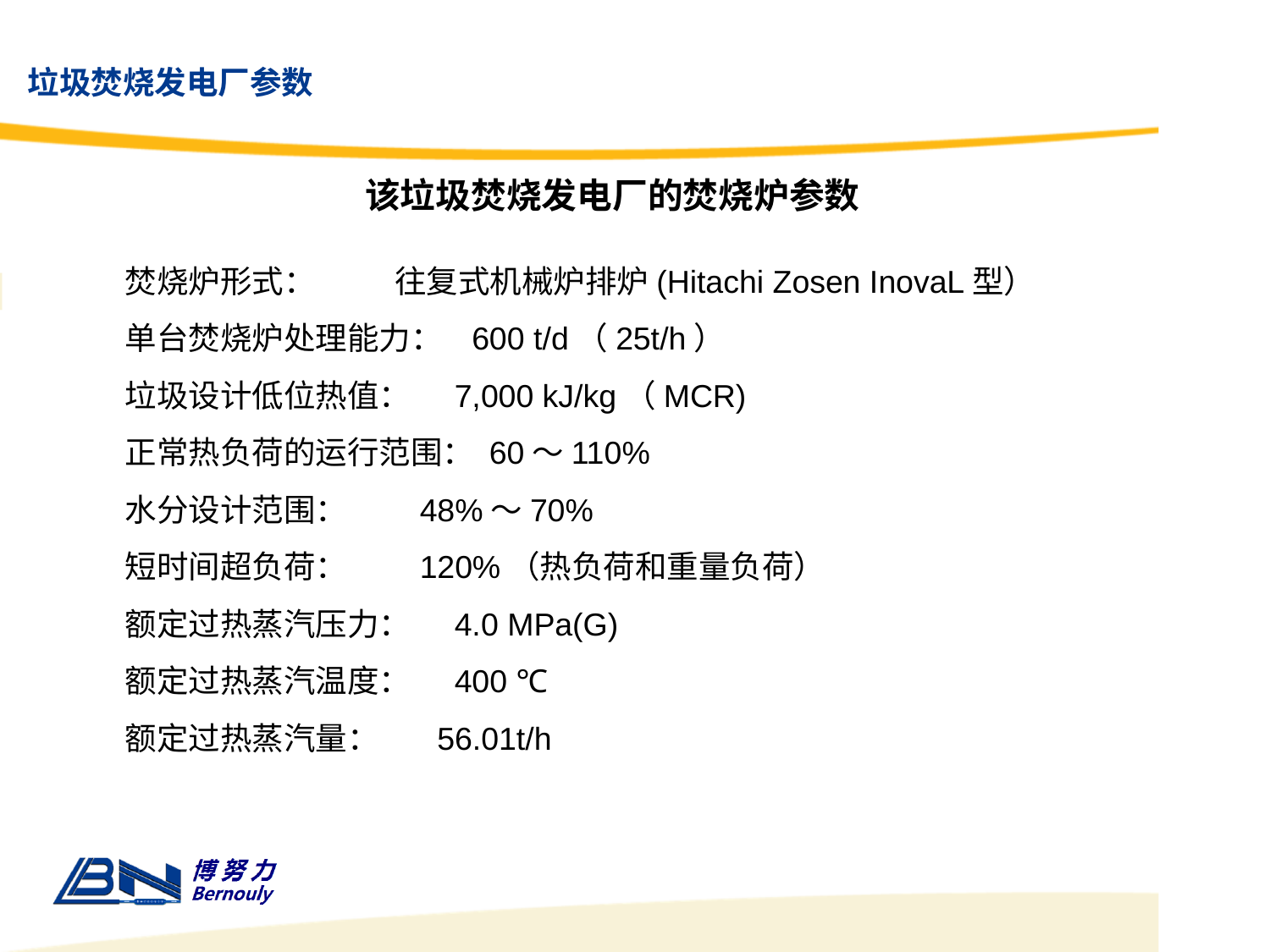

垃圾焚烧发电厂参数
该垃圾焚烧发电厂的焚烧炉参数
焚烧炉形式：           往复式机械炉排炉(Hitachi Zosen InovaL型）
单台焚烧炉处理能力：   600 t/d（25t/h）
垃圾设计低位热值：     7,000 kJ/kg（MCR)
正常热负荷的运行范围： 60～110%
水分设计范围：         48%～70%
短时间超负荷：         120%（热负荷和重量负荷）
额定过热蒸汽压力：     4.0 MPa(G)
额定过热蒸汽温度：     400 ℃
额定过热蒸汽量：       56.01t/h